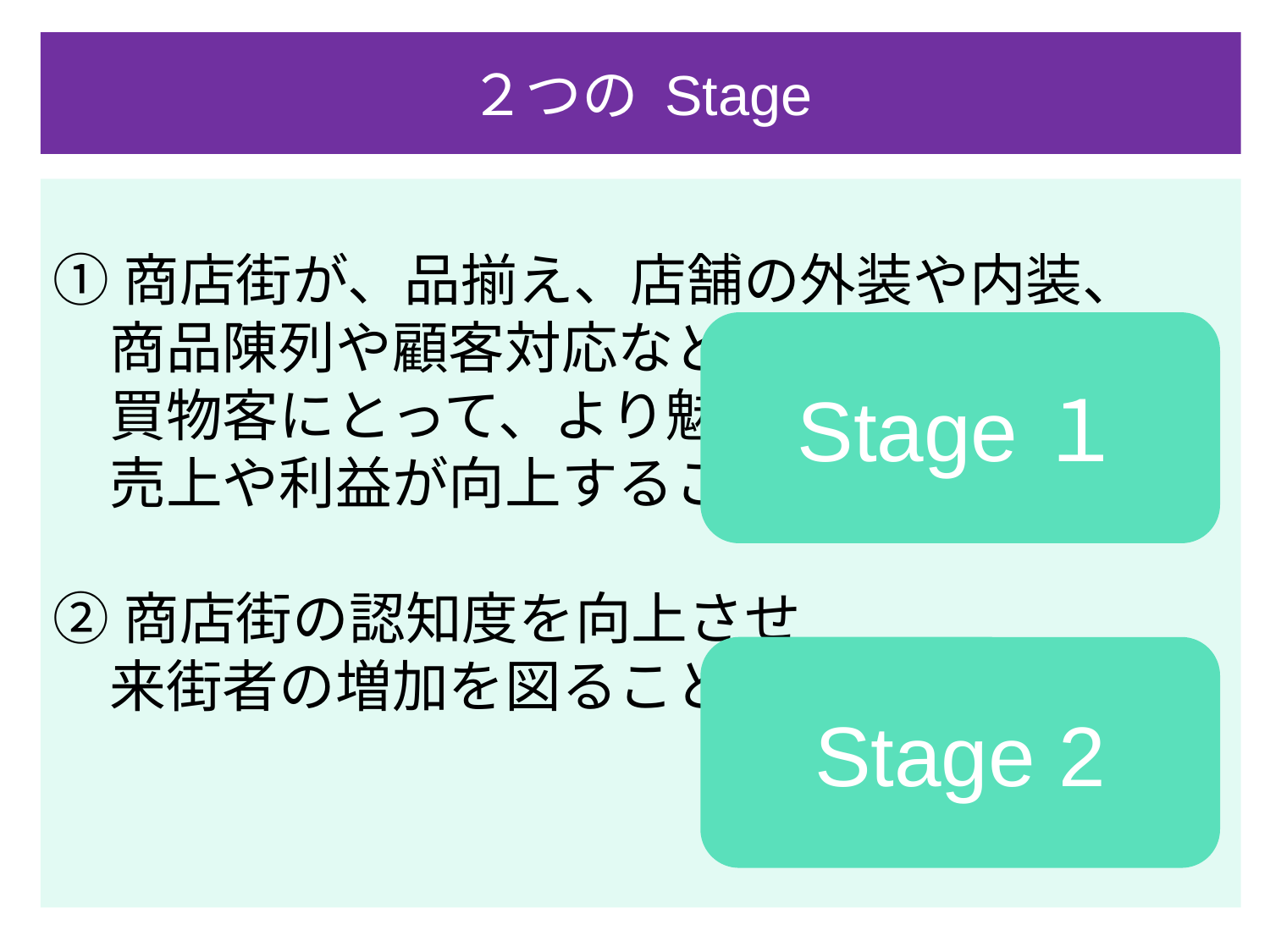

２つの Stage

①商店街が、品揃え、店舗の外装や内装、
　商品陳列や顧客対応など
　買物客にとって、より魅力的になり
　売上や利益が向上すること

②商店街の認知度を向上させ
　来街者の増加を図ること

Stage１
Stage 2